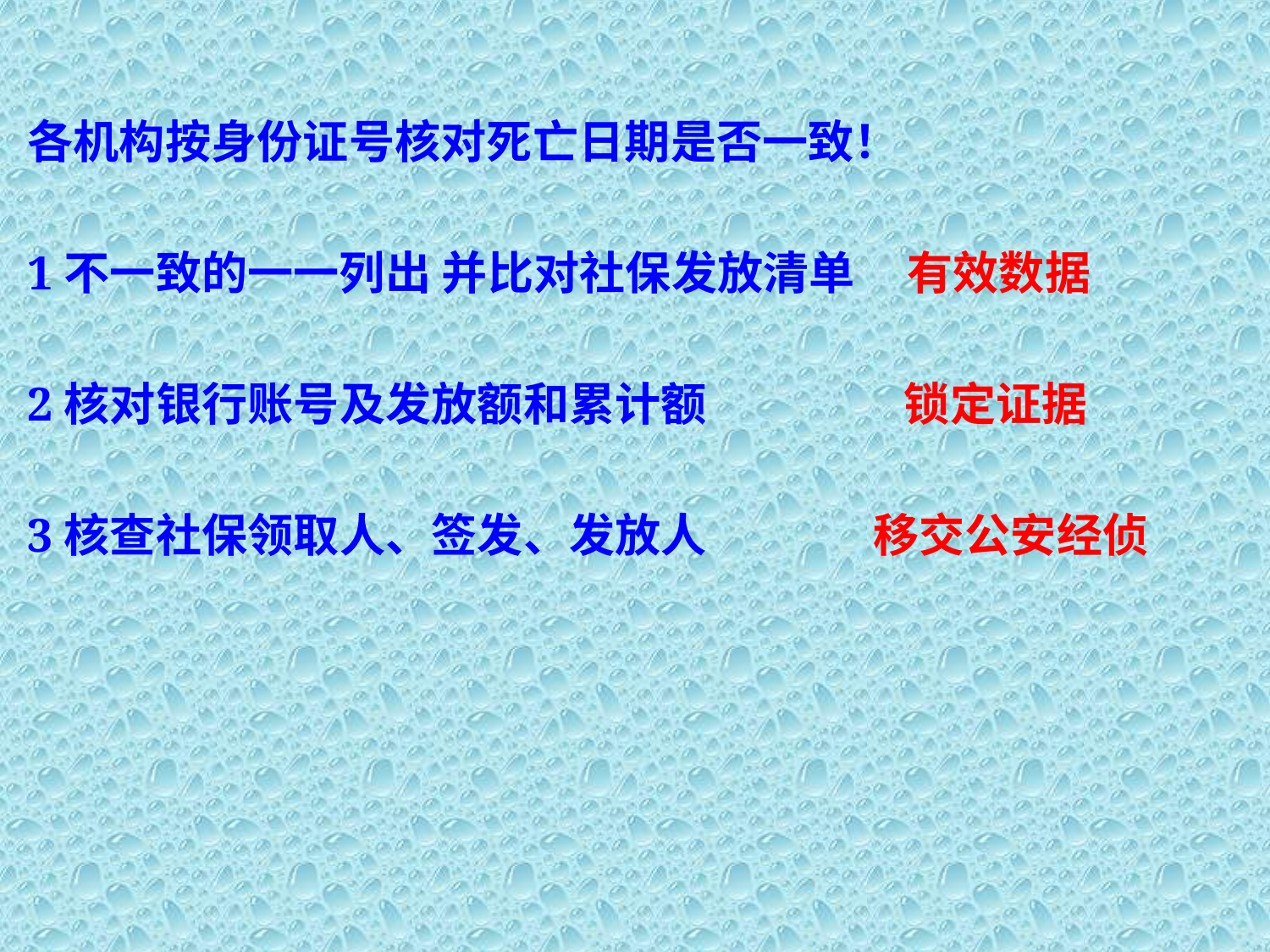

各机构按身份证号核对死亡日期是否一致！

1不一致的一一列出 并比对社保发放清单     有效数据

2核对银行账号及发放额和累计额                   锁定证据

3核查社保领取人、签发、发放人                移交公安经侦